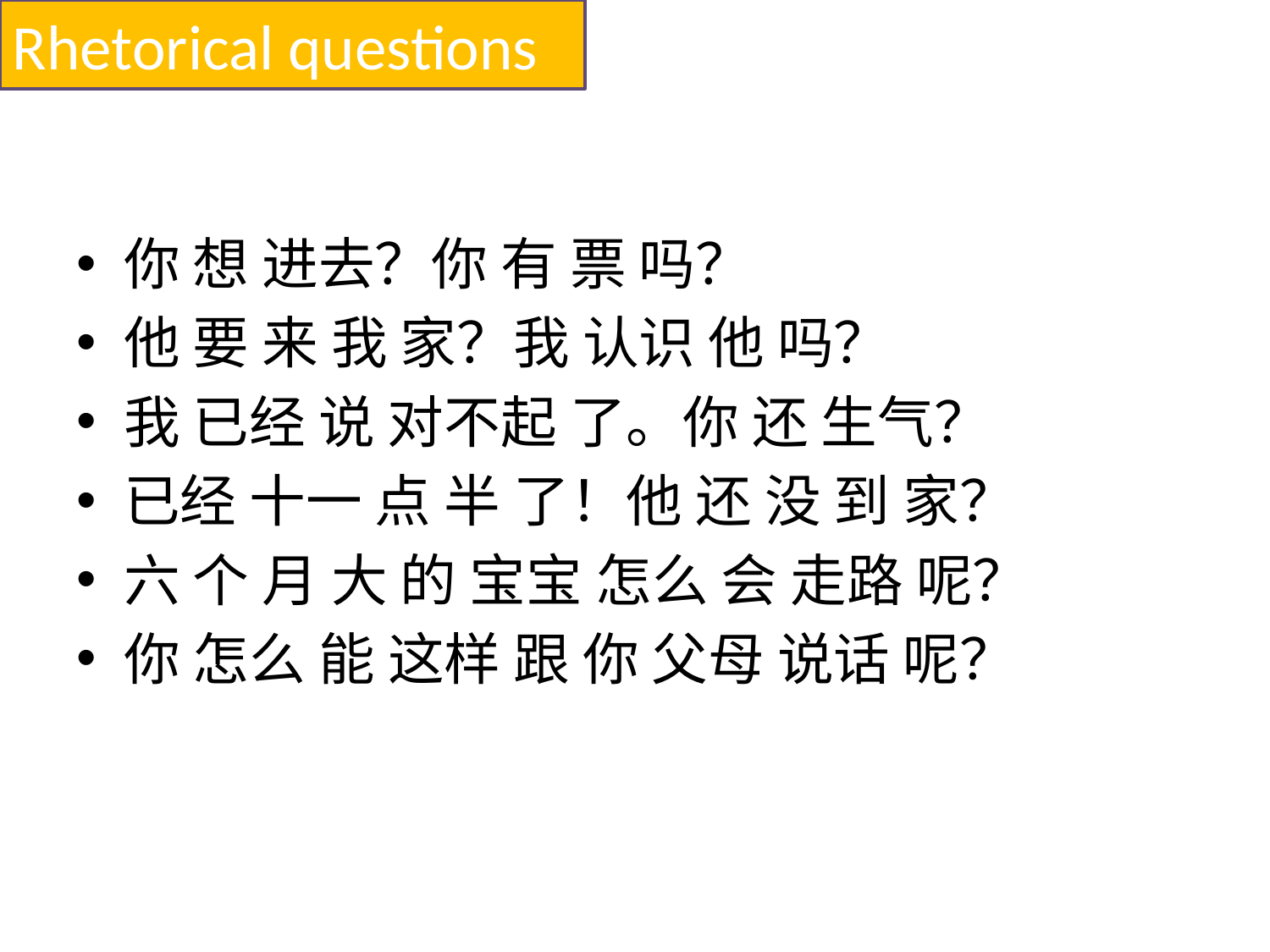

Rhetorical questions
#
你 想 进去？你 有 票 吗？
他 要 来 我 家？我 认识 他 吗？
我 已经 说 对不起 了。你 还 生气？
已经 十一 点 半 了！他 还 没 到 家？
六 个 月 大 的 宝宝 怎么 会 走路 呢？
你 怎么 能 这样 跟 你 父母 说话 呢？